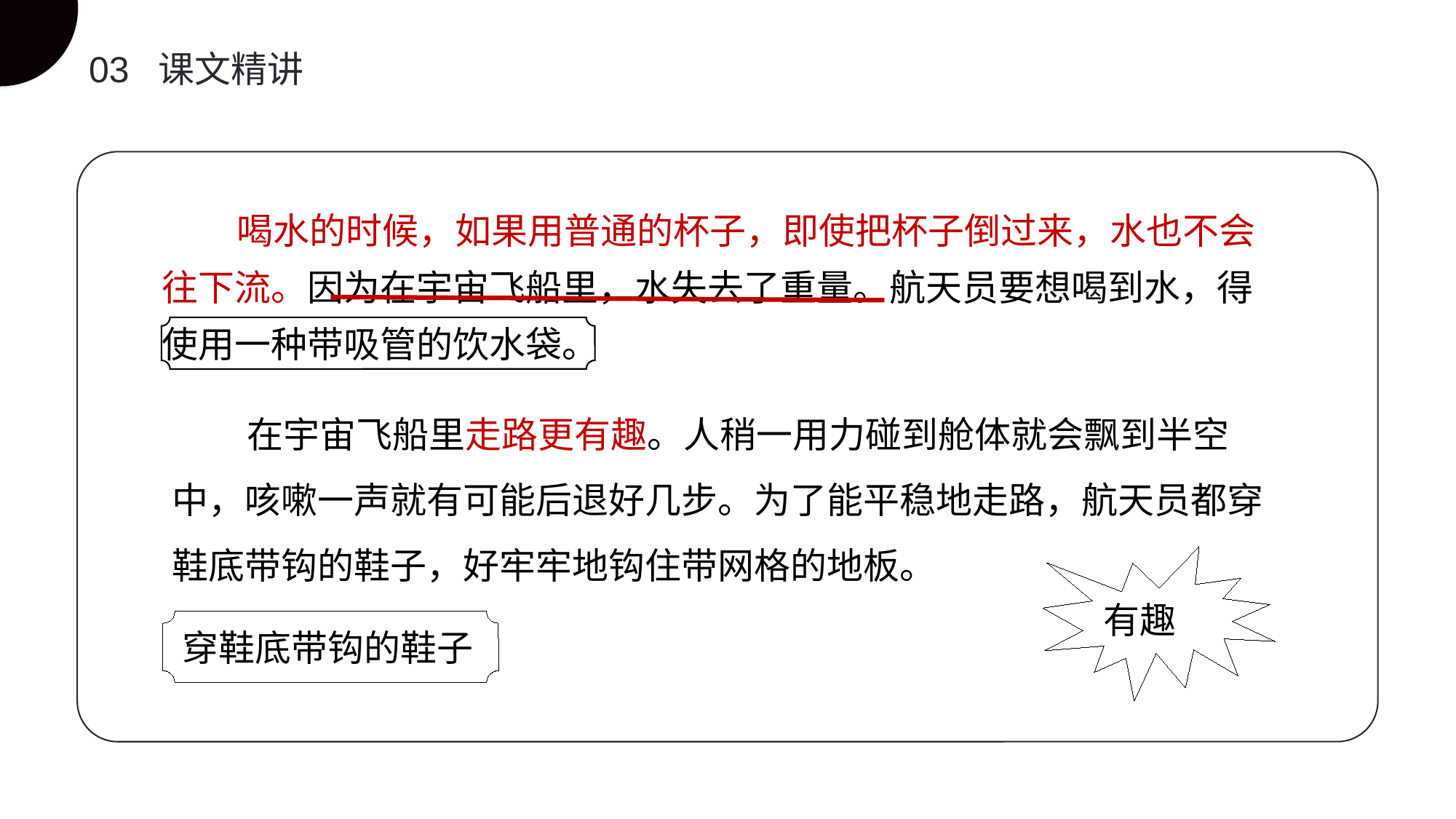

03  课文精讲
喝水的时候，如果用普通的杯子，即使把杯子倒过来，水也不会往下流。因为在宇宙飞船里，水失去了重量。航天员要想喝到水，得使用一种带吸管的饮水袋。

在宇宙飞船里走路更有趣。人稍一用力碰到舱体就会飘到半空中，咳嗽一声就有可能后退好几步。为了能平稳地走路，航天员都穿鞋底带钩的鞋子，好牢牢地钩住带网格的地板。
有趣
穿鞋底带钩的鞋子